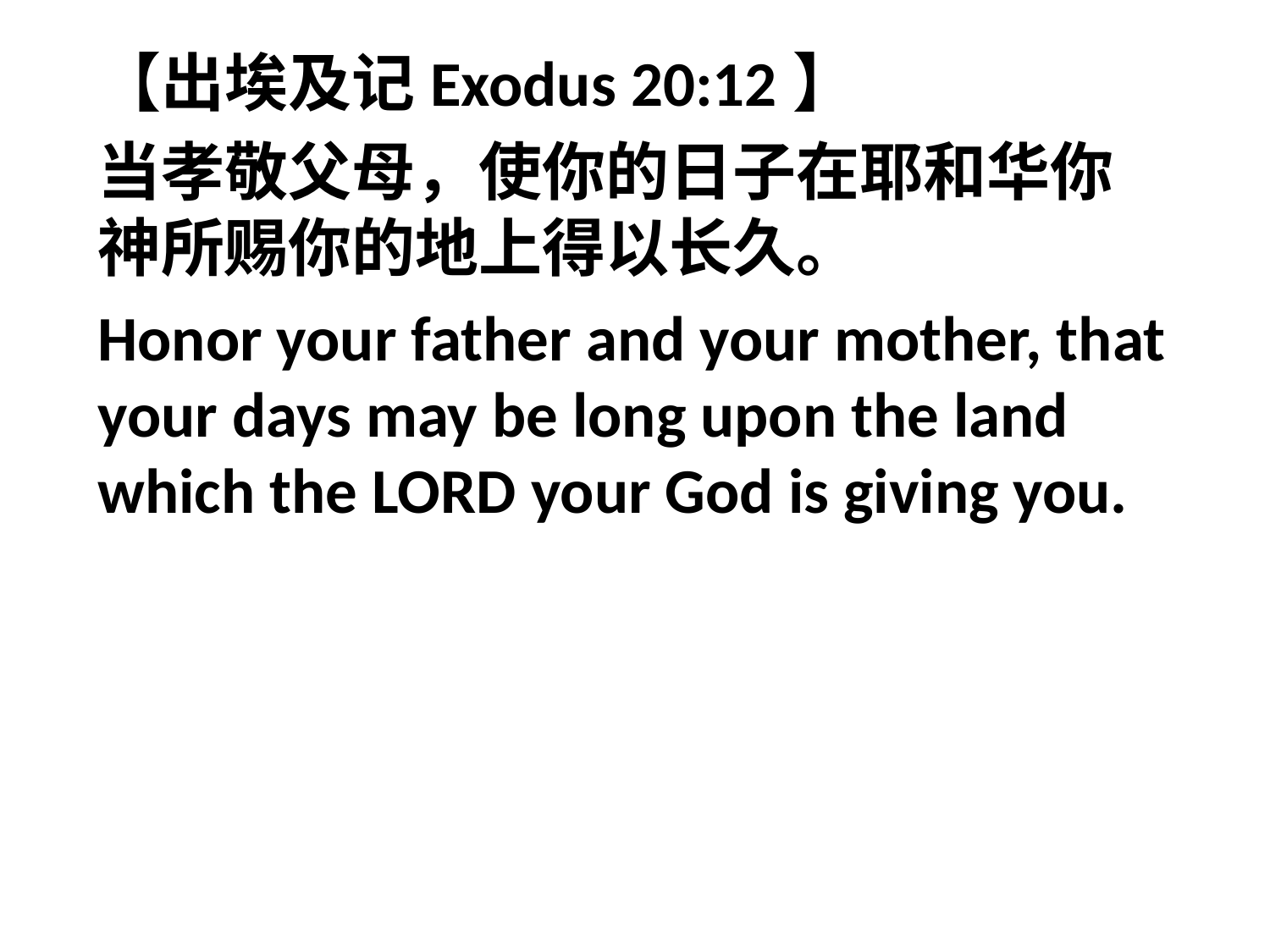

【出埃及记Exodus 20:12】
当孝敬父母，使你的日子在耶和华你　神所赐你的地上得以长久。
Honor your father and your mother, that your days may be long upon the land which the LORD your God is giving you.